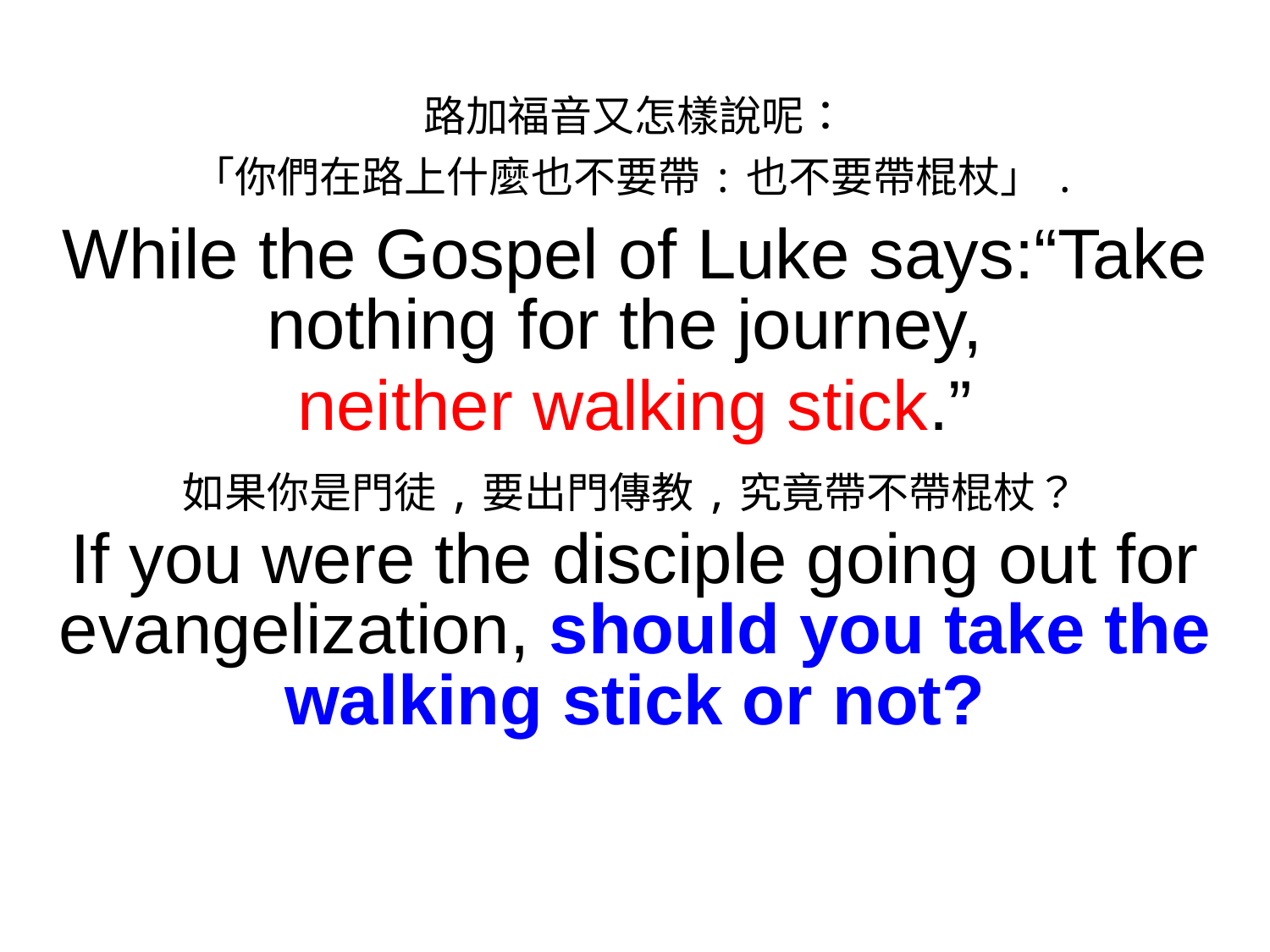

路加福音又怎樣說呢：
「你們在路上什麼也不要帶:也不要帶棍杖」.
While the Gospel of Luke says:“Take nothing for the journey,
neither walking stick.”
如果你是門徒,要出門傳教,究竟帶不帶棍杖？
If you were the disciple going out for evangelization, should you take the walking stick or not?